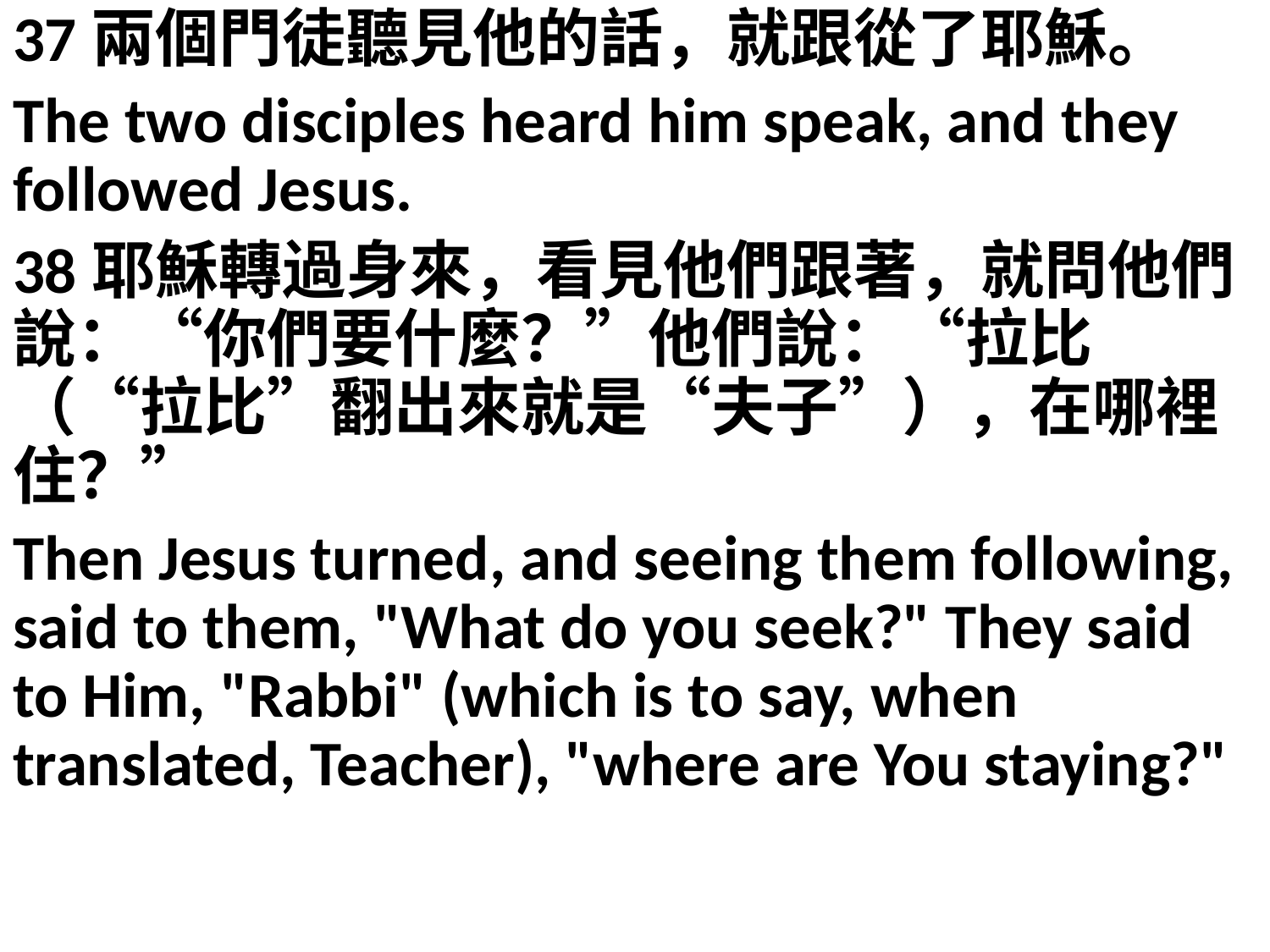

37兩個門徒聽見他的話，就跟從了耶穌。
The two disciples heard him speak, and they followed Jesus.
38耶穌轉過身來，看見他們跟著，就問他們說：“你們要什麼？”他們說：“拉比（“拉比”翻出來就是“夫子”），在哪裡住？”
Then Jesus turned, and seeing them following, said to them, "What do you seek?" They said to Him, "Rabbi" (which is to say, when translated, Teacher), "where are You staying?"